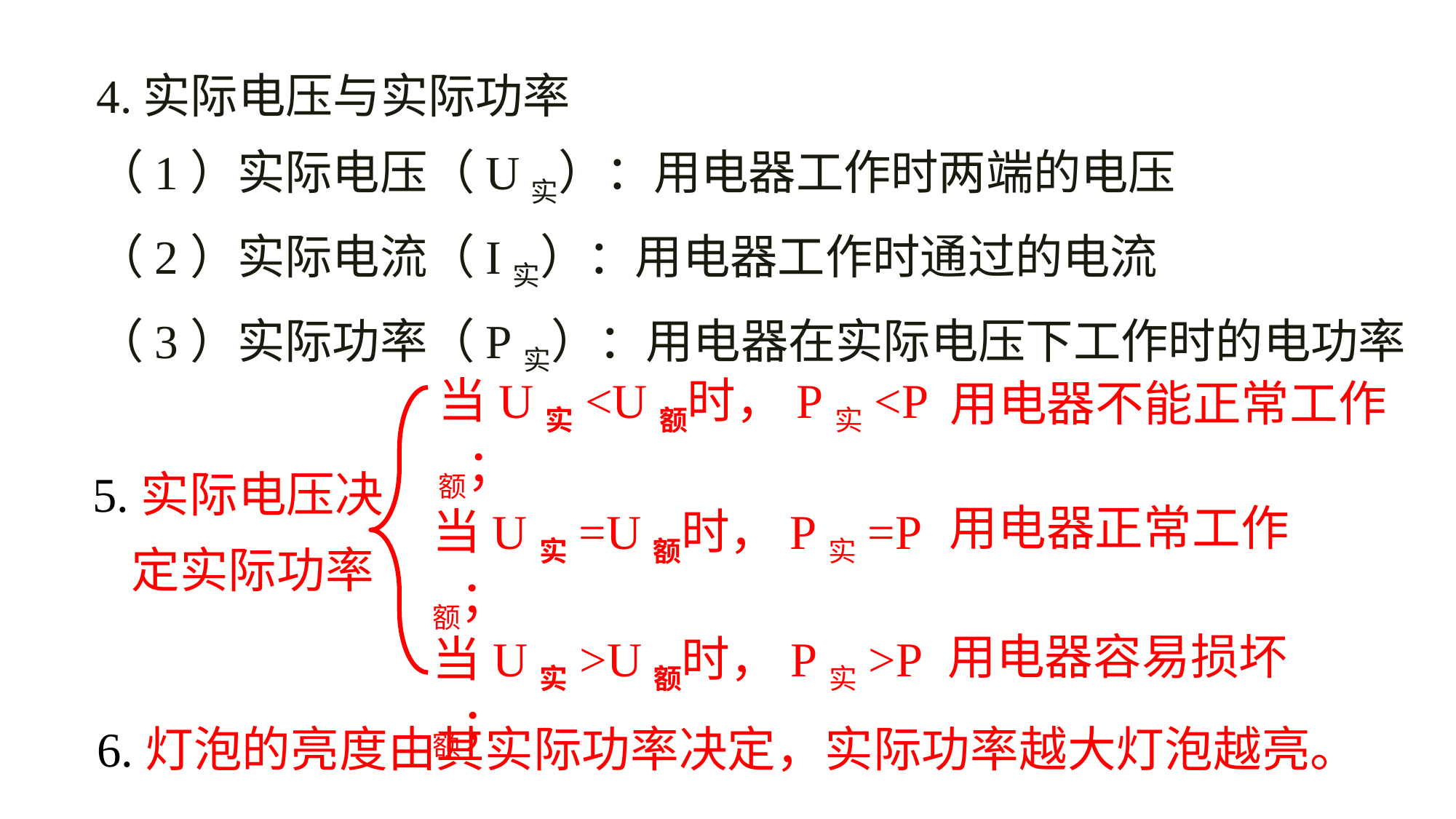

4.实际电压与实际功率
（1）实际电压（U实）：用电器工作时两端的电压
（2）实际电流（I实）：用电器工作时通过的电流
（3）实际功率（P实）：用电器在实际电压下工作时的电功率
当U实<U额时，P实<P额；
用电器不能正常工作

5.实际电压决
  定实际功率
用电器正常工作
当U实=U额时，P实=P额；
用电器容易损坏
当U实>U额时，P实>P额；
6.灯泡的亮度由其实际功率决定，实际功率越大灯泡越亮。